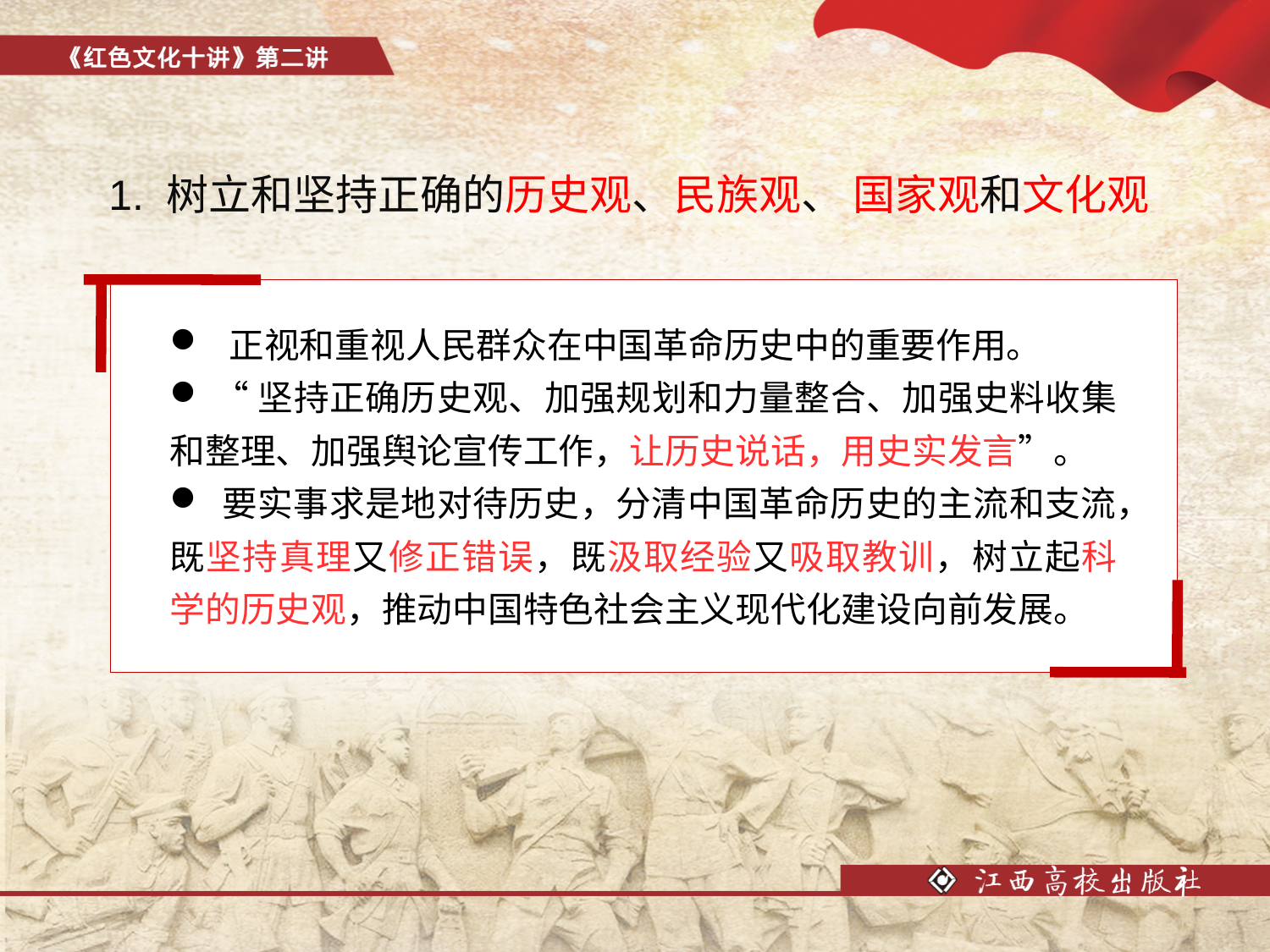

1. 树立和坚持正确的历史观、民族观、 国家观和文化观

  正视和重视人民群众在中国革命历史中的重要作用。
 “坚持正确历史观、加强规划和力量整合、加强史料收集和整理、加强舆论宣传工作，让历史说话，用史实发言”。
 要实事求是地对待历史，分清中国革命历史的主流和支流，既坚持真理又修正错误，既汲取经验又吸取教训，树立起科学的历史观，推动中国特色社会主义现代化建设向前发展。